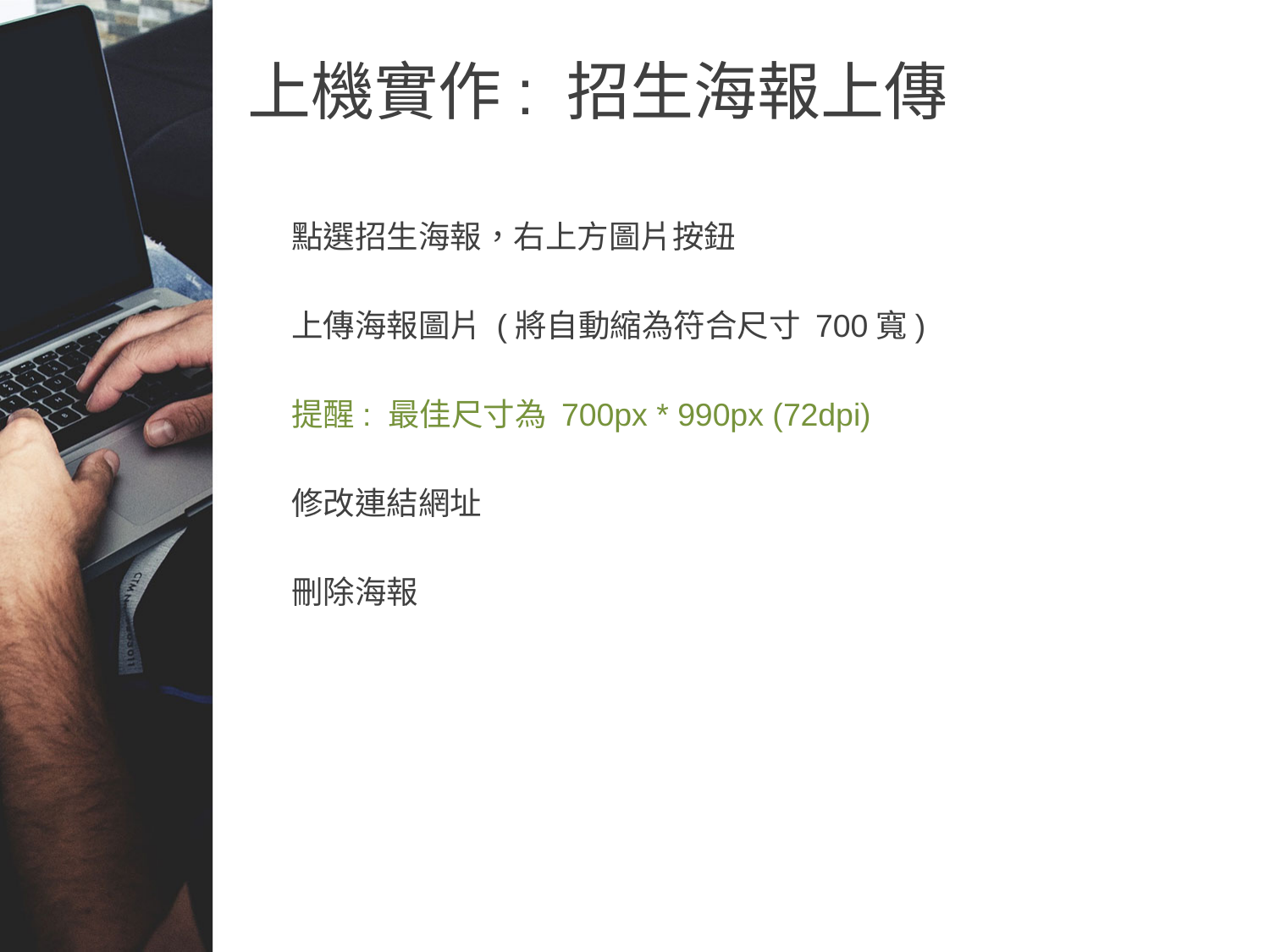

上機實作: 招生海報上傳

點選招生海報，右上方圖片按鈕

上傳海報圖片 (將自動縮為符合尺寸 700寬)

提醒: 最佳尺寸為 700px * 990px (72dpi)

修改連結網址

刪除海報